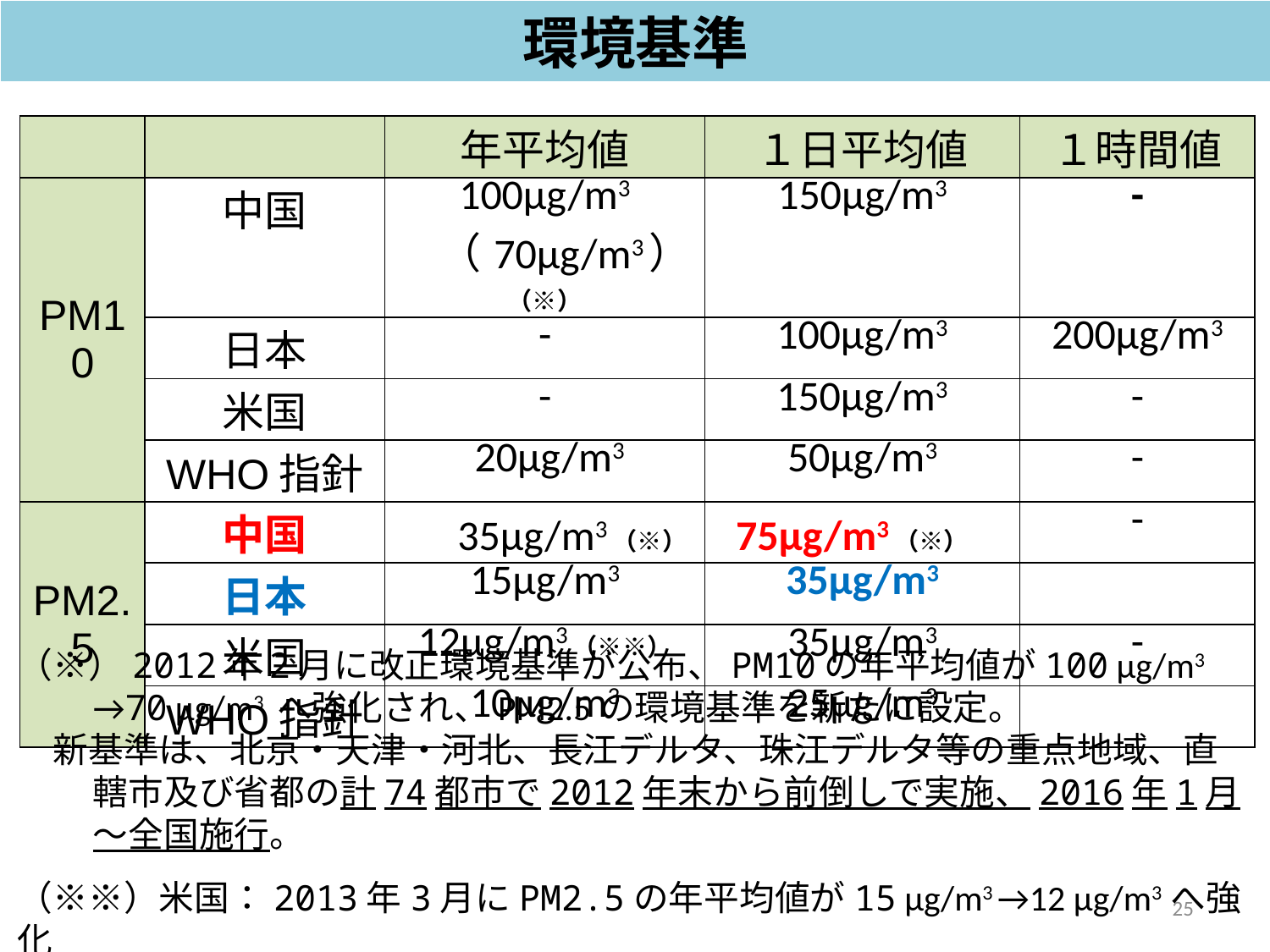

環境基準
|  |  | 年平均値 | １日平均値 | １時間値 |
| --- | --- | --- | --- | --- |
| PM10 | 中国 | 100μg/m3 （70μg/m3）（※） | 150μg/m3 | - |
|  | 日本 | - | 100μg/m3 | 200μg/m3 |
|  | 米国 | - | 150μg/m3 | - |
|  | WHO指針 | 20μg/m3 | 50μg/m3 | - |
| PM2.5 | 中国 | 35μg/m3（※） | 75μg/m3（※） | - |
|  | 日本 | 15μg/m3 | 35μg/m3 |  |
|  | 米国 | 12μg/m3（※※） | 35μg/m3 | - |
|  | WHO指針 | 10μg/m3 | 25μg/m3 |  |
（※）2012年2月に改正環境基準が公布、PM10の年平均値が100 μg/m3 →70 μg/m3 へ強化され、PM2.5の環境基準を新たに設定。
　新基準は、北京・天津・河北、長江デルタ、珠江デルタ等の重点地域、直轄市及び省都の計74都市で2012年末から前倒しで実施、2016年1月～全国施行。
（※※）米国：2013年3月にPM2.5の年平均値が15 μg/m3 →12 μg/m3へ強化
25